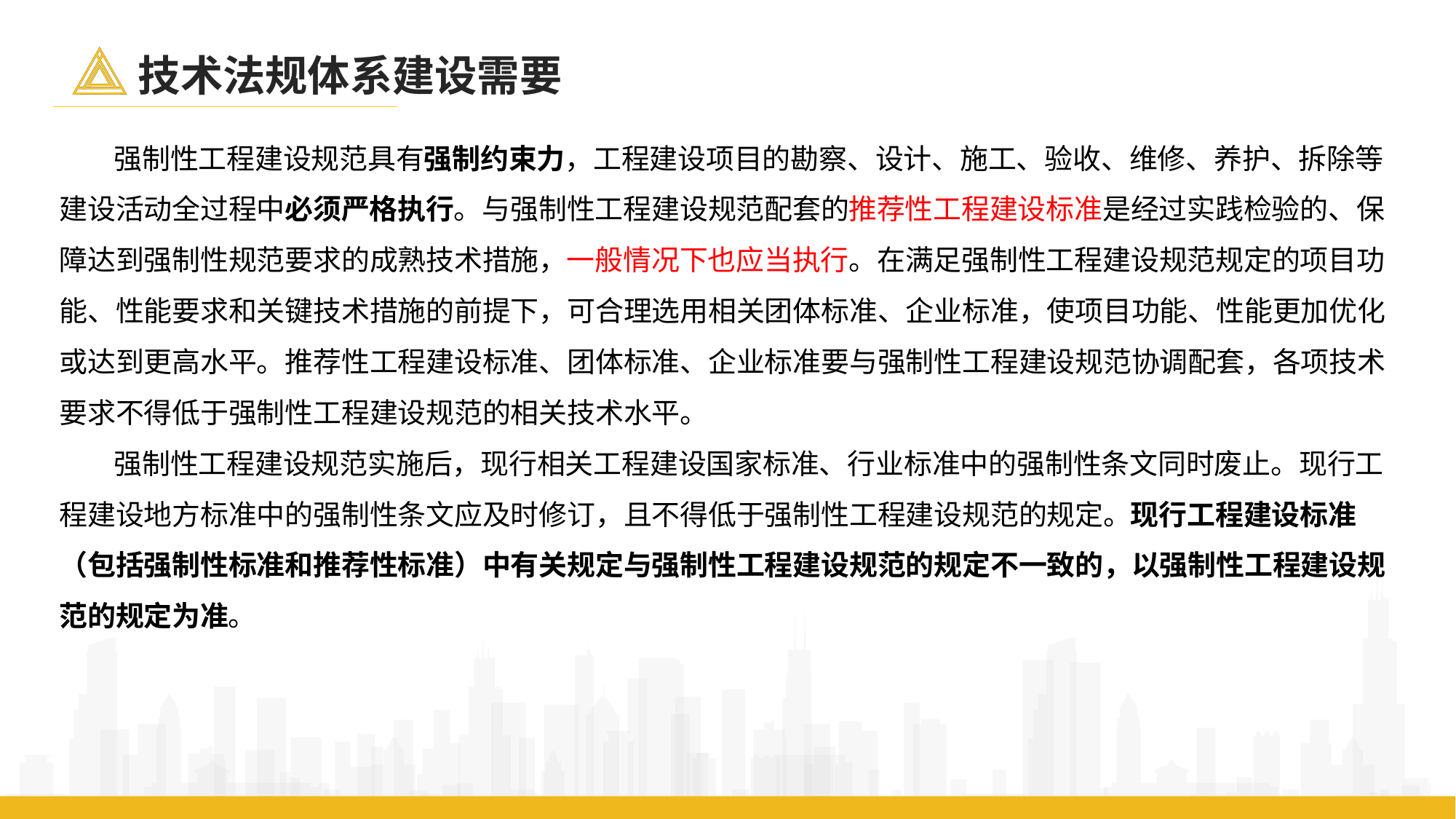

技术法规体系建设需要
强制性工程建设规范具有强制约束力，工程建设项目的勘察、设计、施工、验收、维修、养护、拆除等建设活动全过程中必须严格执行。与强制性工程建设规范配套的推荐性工程建设标准是经过实践检验的、保障达到强制性规范要求的成熟技术措施，一般情况下也应当执行。在满足强制性工程建设规范规定的项目功能、性能要求和关键技术措施的前提下，可合理选用相关团体标准、企业标准，使项目功能、性能更加优化或达到更高水平。推荐性工程建设标准、团体标准、企业标准要与强制性工程建设规范协调配套，各项技术要求不得低于强制性工程建设规范的相关技术水平。
强制性工程建设规范实施后，现行相关工程建设国家标准、行业标准中的强制性条文同时废止。现行工程建设地方标准中的强制性条文应及时修订，且不得低于强制性工程建设规范的规定。现行工程建设标准（包括强制性标准和推荐性标准）中有关规定与强制性工程建设规范的规定不一致的，以强制性工程建设规范的规定为准。